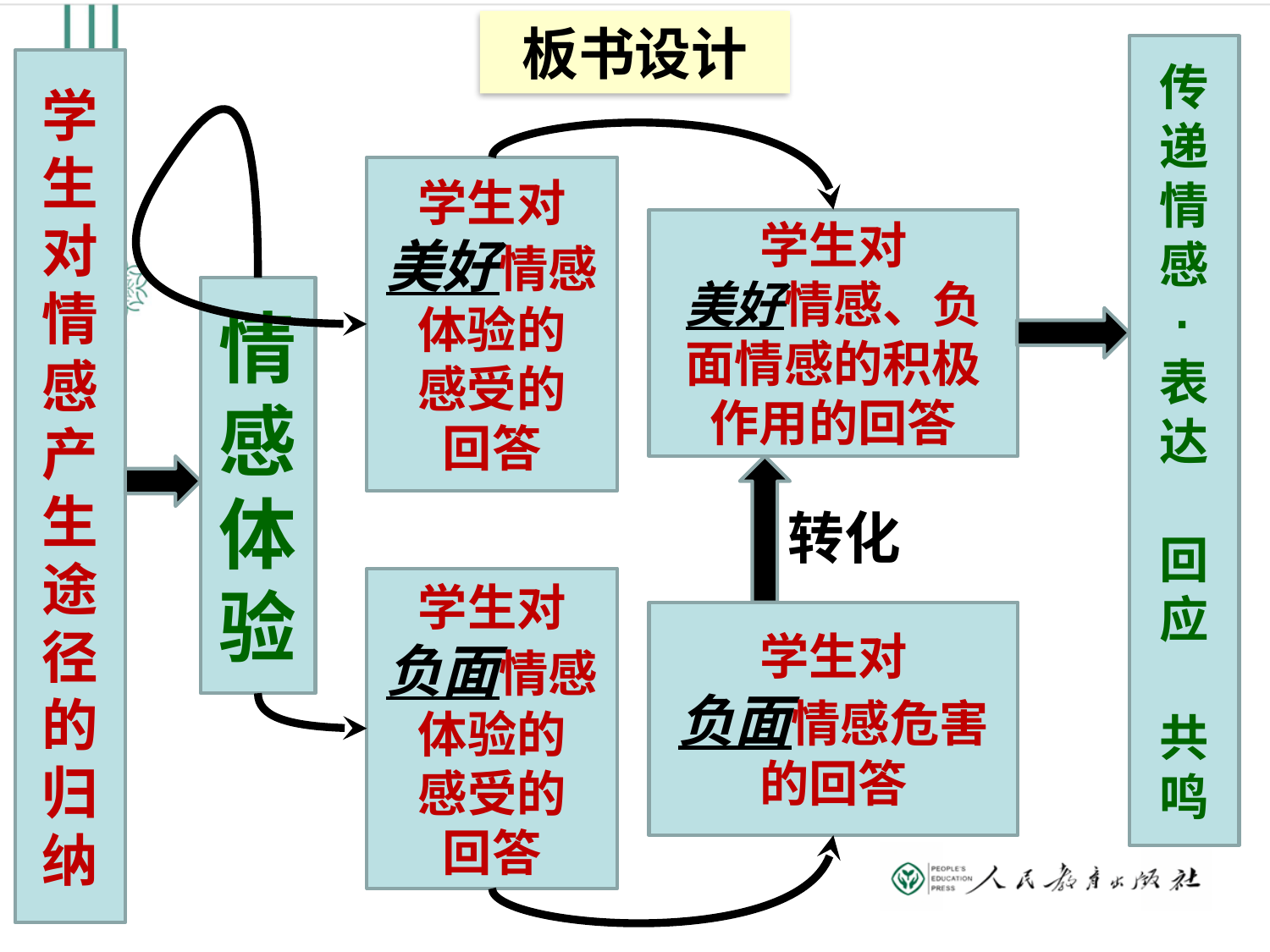

板书设计
传递情感
·
表达

回应

共鸣
学生对情感产生
途径
的归纳
学生对
美好情感体验的
感受的
回答
学生对
美好情感、负面情感的积极作用的回答
情感体验

转化

学生对
负面情感体验的
感受的
回答
学生对
负面情感危害的回答